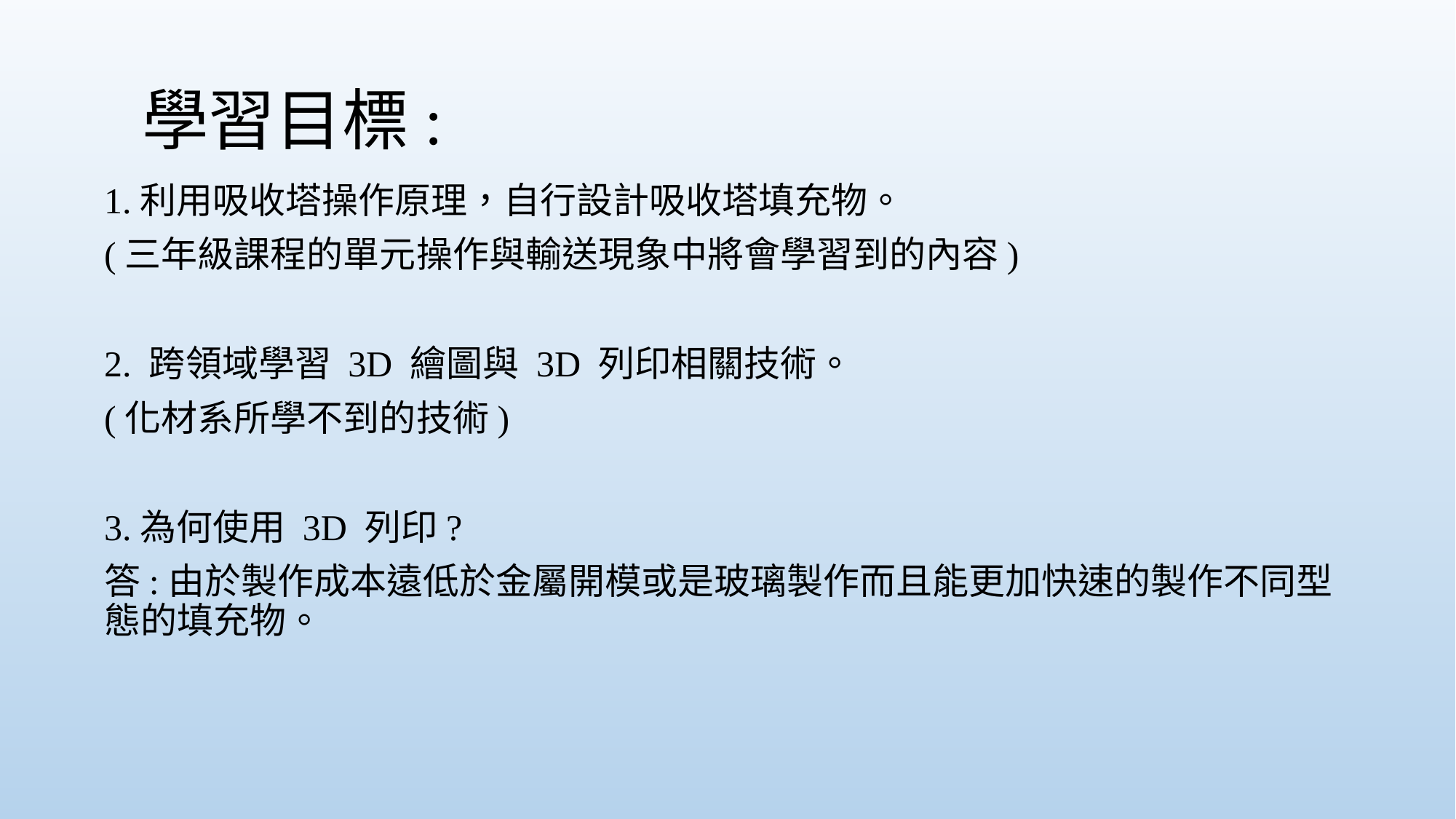

# 學習目標:
1.利用吸收塔操作原理，自行設計吸收塔填充物。
(三年級課程的單元操作與輸送現象中將會學習到的內容)

2. 跨領域學習 3D 繪圖與 3D 列印相關技術。
(化材系所學不到的技術)

3.為何使用 3D 列印?
答:由於製作成本遠低於金屬開模或是玻璃製作而且能更加快速的製作不同型態的填充物。

6